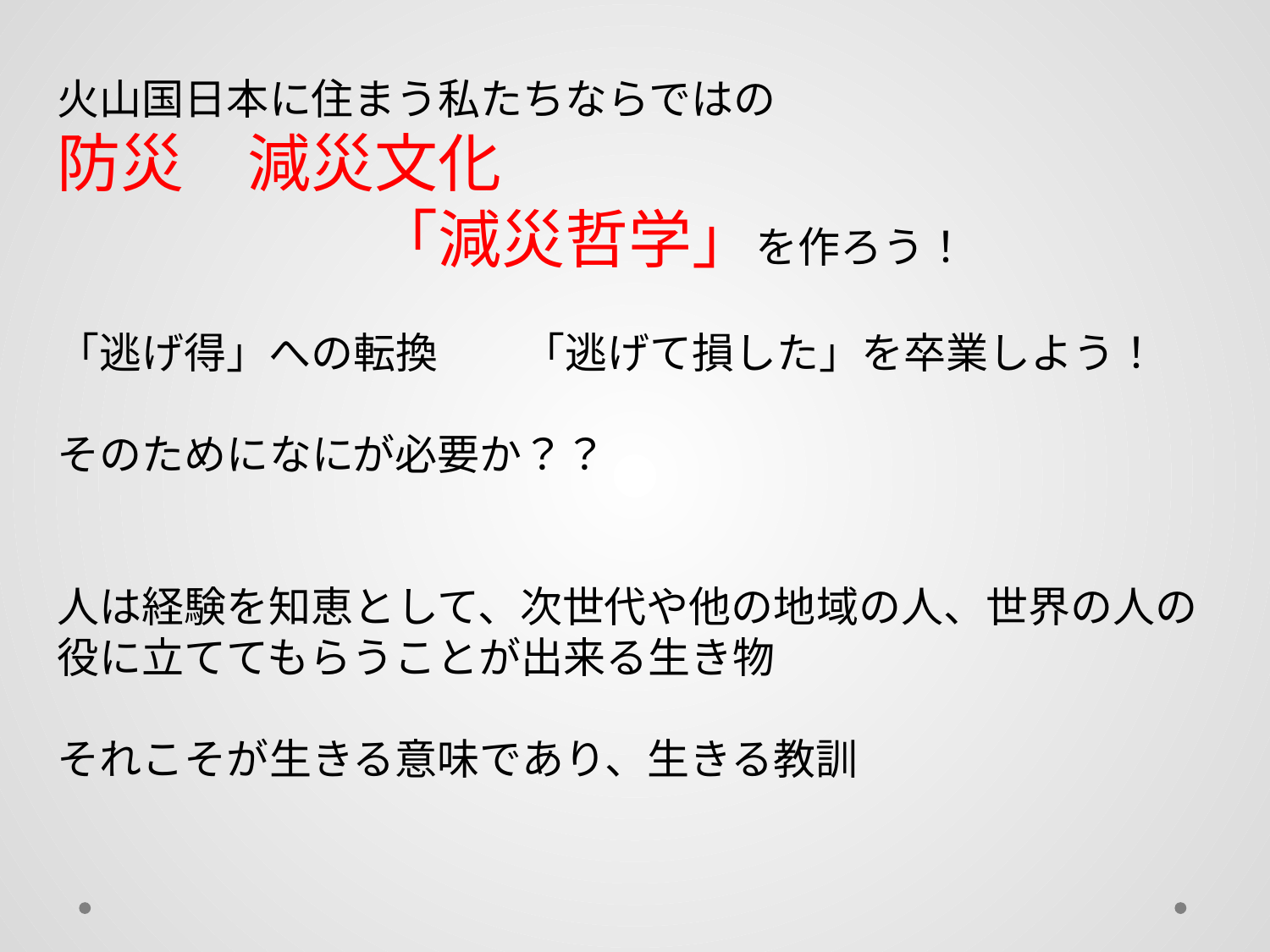

火山国日本に住まう私たちならではの
防災　減災文化
　　　　　「減災哲学」を作ろう！

「逃げ得」への転換　　「逃げて損した」を卒業しよう！

そのためになにが必要か？？

人は経験を知恵として、次世代や他の地域の人、世界の人の
役に立ててもらうことが出来る生き物

それこそが生きる意味であり、生きる教訓